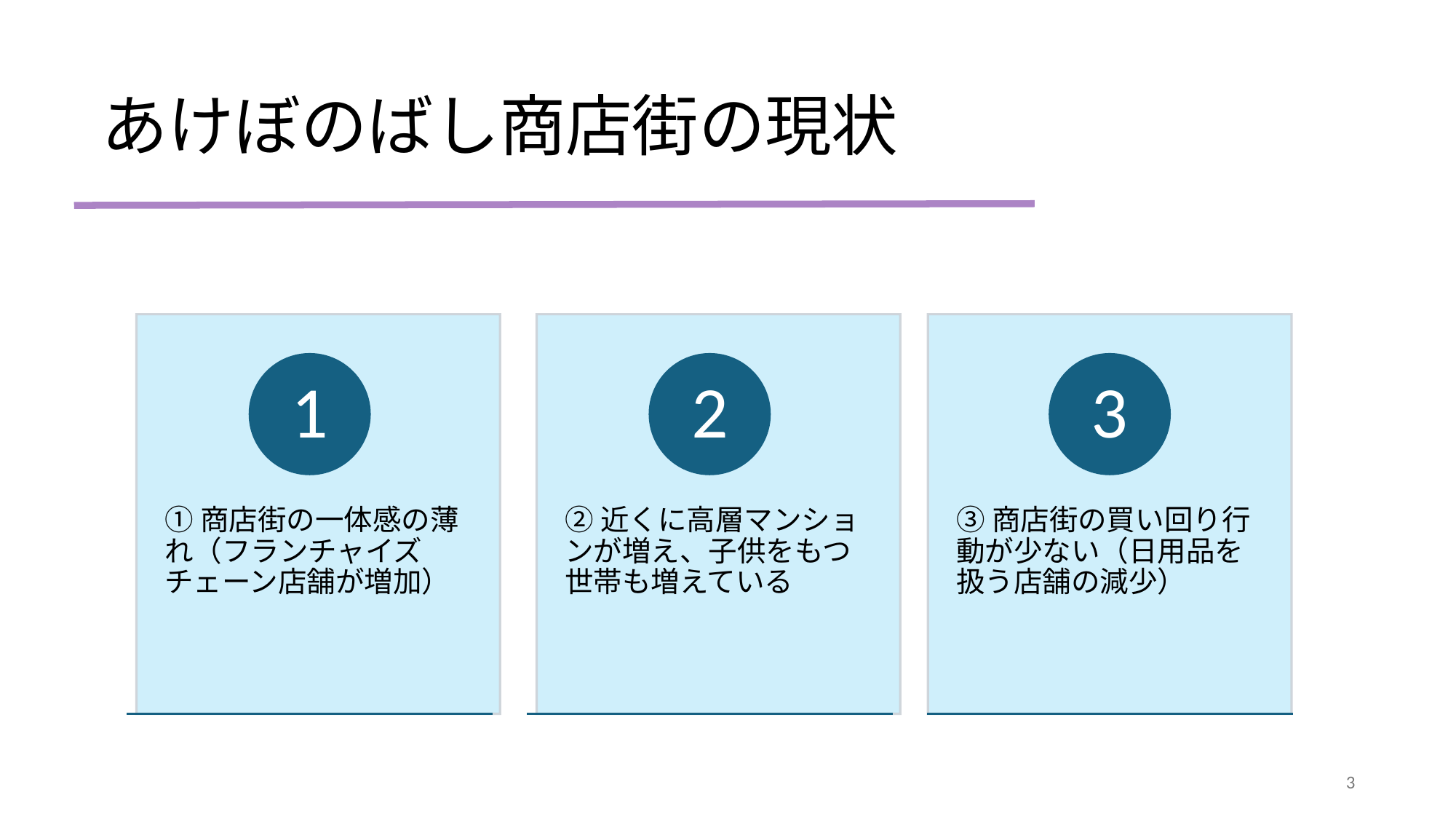

# あけぼのばし商店街の現状

①商店街の一体感の薄れ（フランチャイズチェーン店舗が増加）
1
②近くに高層マンションが増え、子供をもつ世帯も増えている
2
③商店街の買い回り行動が少ない（日用品を扱う店舗の減少）
3
3